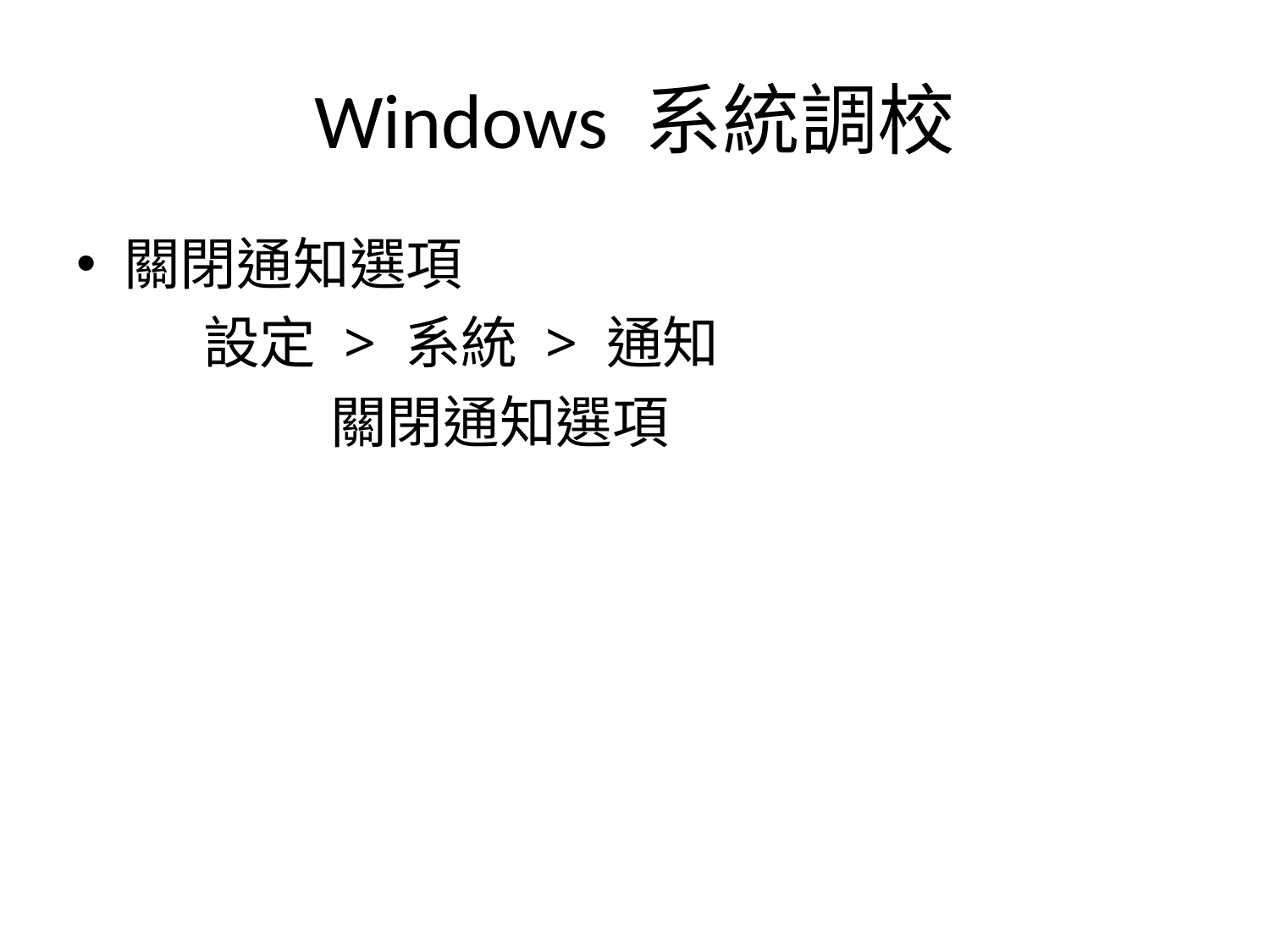

# Windows 系統調校
關閉通知選項
	設定 > 系統 > 通知
		關閉通知選項